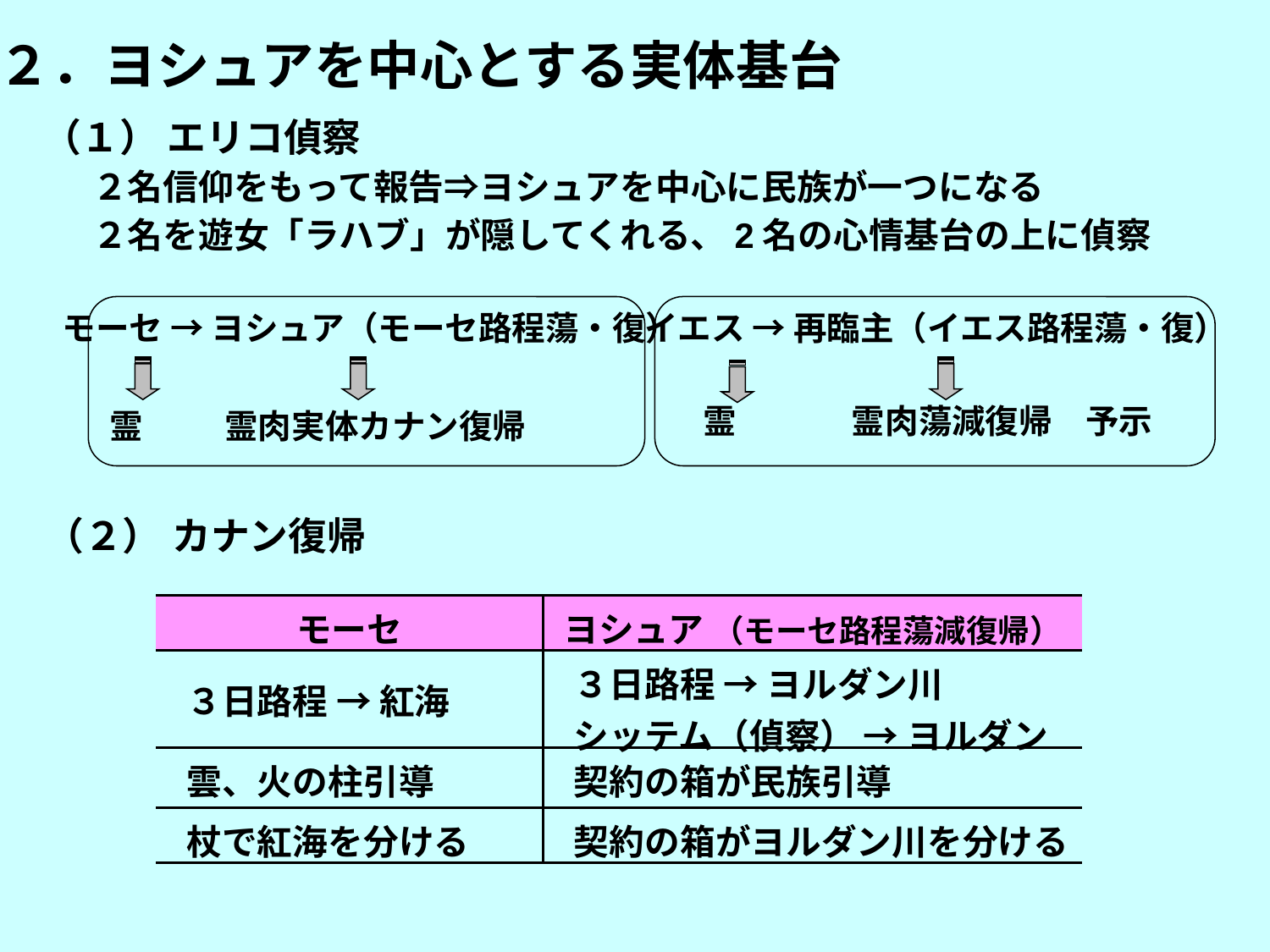

２．ヨシュアを中心とする実体基台
（１） エリコ偵察
２名信仰をもって報告⇒ヨシュアを中心に民族が一つになる
２名を遊女「ラハブ」が隠してくれる、2名の心情基台の上に偵察

モーセ → ヨシュア（モーセ路程蕩・復）
イエス → 再臨主（イエス路程蕩・復）

霊　　  　霊肉蕩減復帰　予示
霊　  　霊肉実体カナン復帰
（２） カナン復帰
| モーセ | ヨシュア （モーセ路程蕩減復帰） |
| --- | --- |
| ３日路程 → 紅海 | ３日路程 → ヨルダン川 シッテム（偵察） → ヨルダン |
| 雲、火の柱引導 | 契約の箱が民族引導 |
| 杖で紅海を分ける | 契約の箱がヨルダン川を分ける |